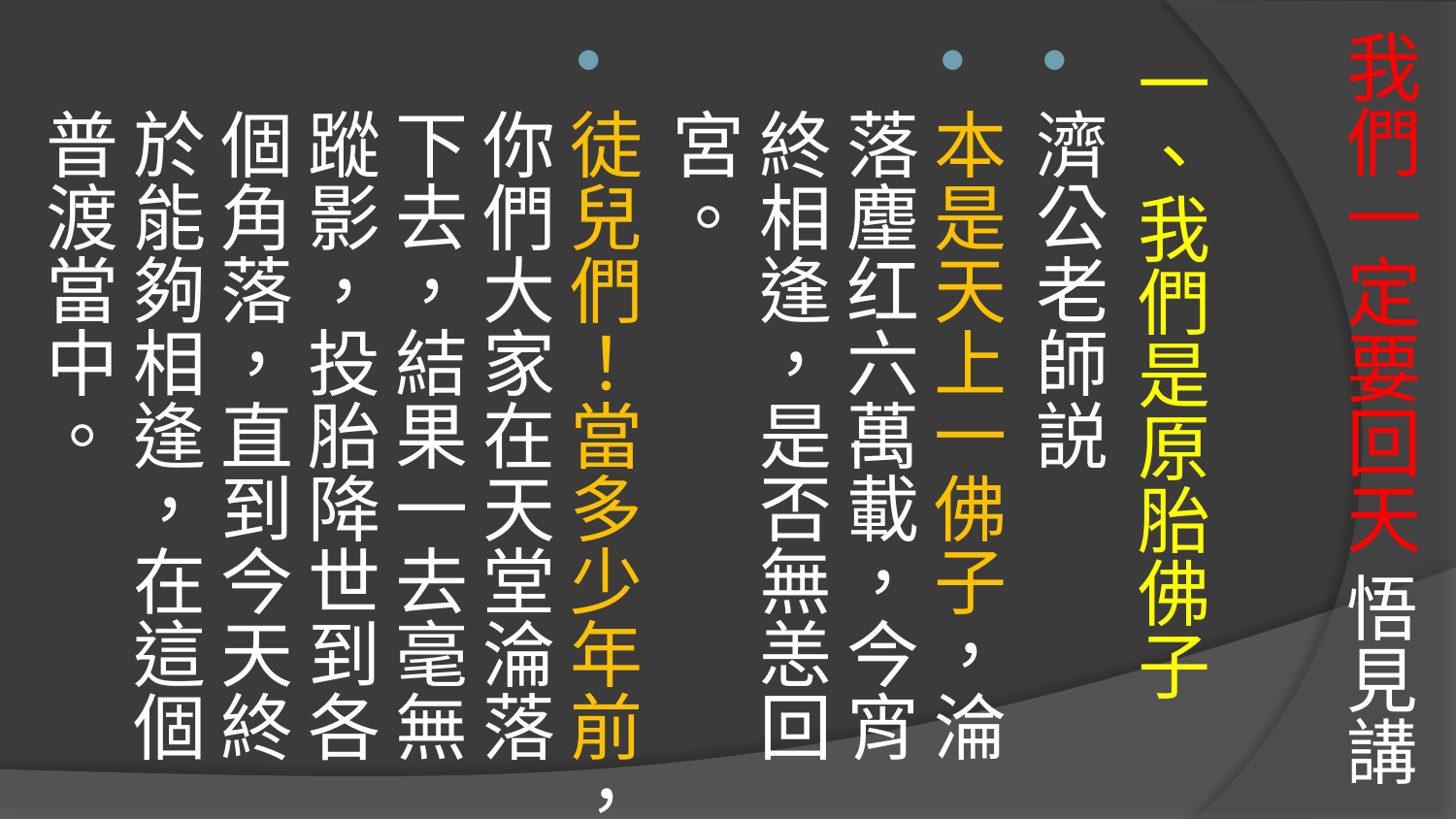

# 我們一定要回天 悟見講
一、我們是原胎佛子
濟公老師説
本是天上一佛子，淪落麈红六萬載，今宵終相逢，是否無恙回宮。
徒兒們！當多少年前，你們大家在天堂淪落下去，結果一去毫無蹤影，投胎降世到各個角落，直到今天終於能夠相逢，在這個普渡當中。